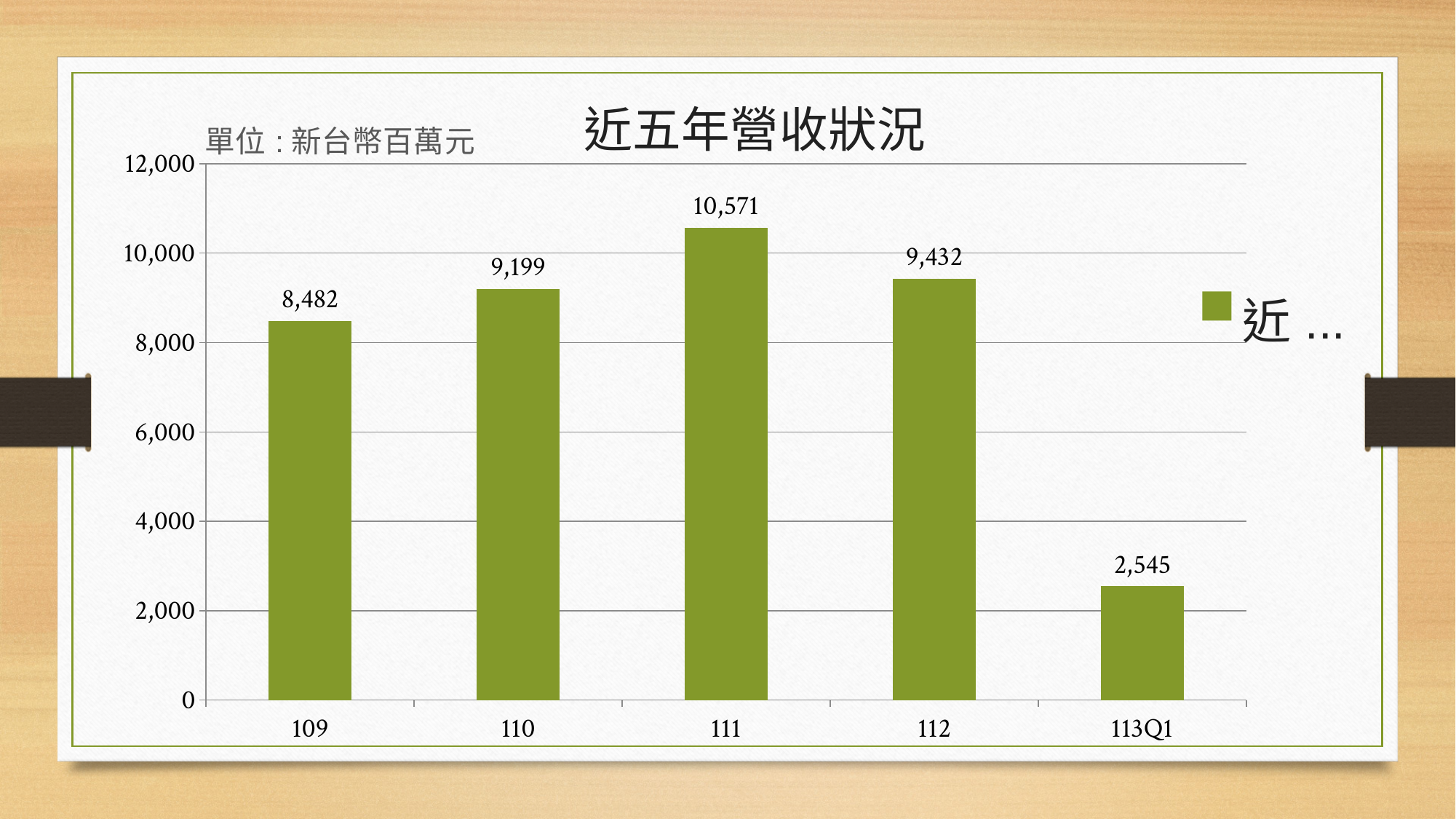

### Chart:

| Category | 近五年營收狀況 |
|---|---|
| 109 | 8482.0 |
| 110 | 9199.0 |
| 111 | 10571.0 |
| 112 | 9432.0 |
| 113Q1 | 2545.0 |